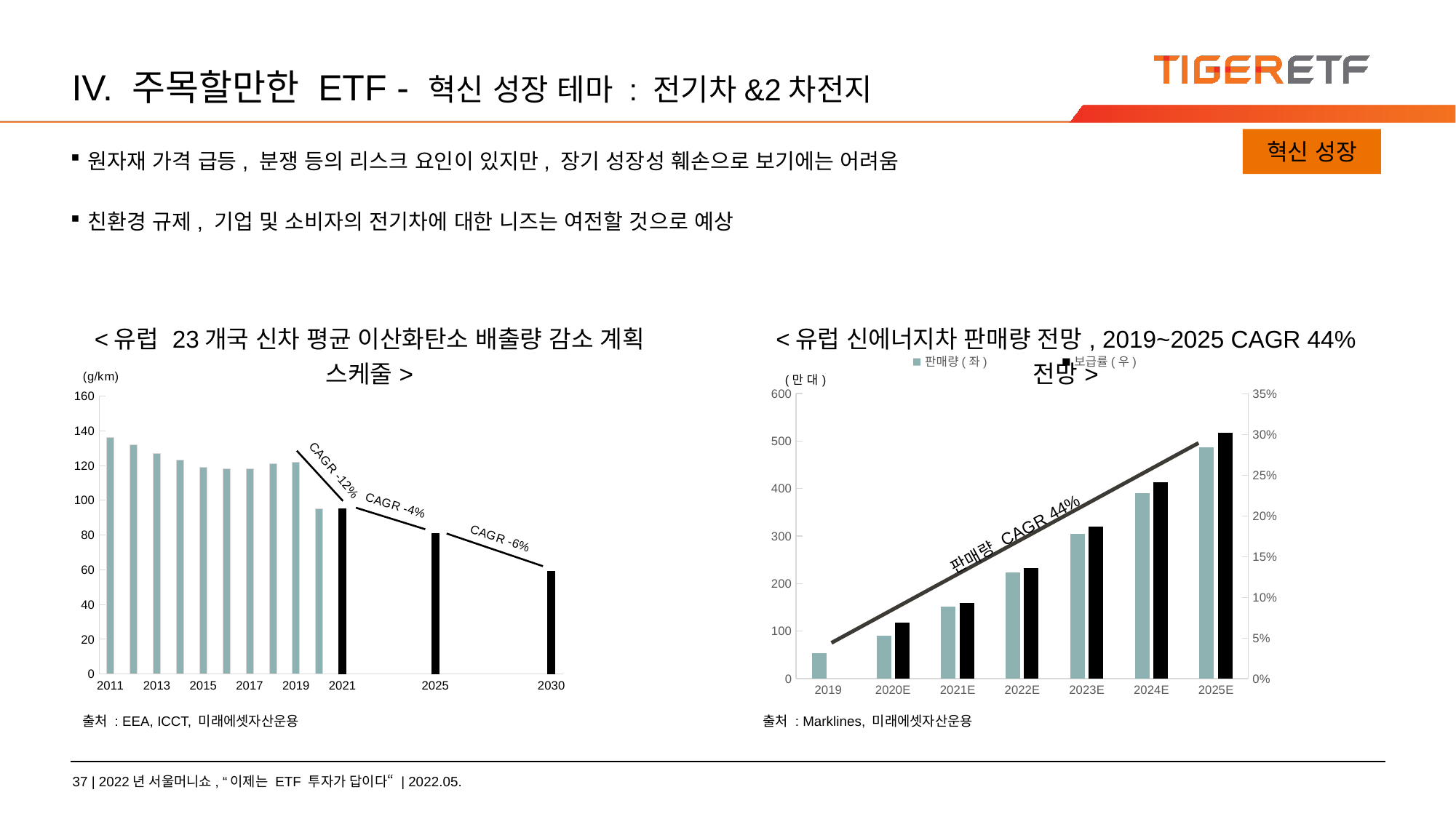

# IV. 주목할만한 ETF - 혁신 성장 테마 : 전기차&2차전지
혁신 성장
원자재 가격 급등, 분쟁 등의 리스크 요인이 있지만, 장기 성장성 훼손으로 보기에는 어려움
친환경 규제, 기업 및 소비자의 전기차에 대한 니즈는 여전할 것으로 예상

| <유럽 23개국 신차 평균 이산화탄소 배출량 감소 계획 스케줄> |
| --- |
|  |
|  |
| <유럽 신에너지차 판매량 전망, 2019~2025 CAGR 44% 전망> |
| --- |
|  |
|  |

### Chart

| Category | 판매량(좌) | 보급률(우) | 보급률(우) |
|---|---|---|---|
| 2019 | 54.0 | None | None |
| 2020E | 90.0 | 118.28571428571429 | 0.069 |
| 2021E | 152.0 | 159.42857142857142 | 0.093 |
| 2022E | 223.0 | 233.14285714285714 | 0.136 |
| 2023E | 305.0 | 320.57142857142856 | 0.187 |
| 2024E | 390.0 | 413.1428571428571 | 0.241 |
| 2025E | 487.0 | 517.7142857142857 | 0.302 |

### Chart

| Category | 뱇 |
|---|---|
| 2011 | 136.0 |
|  | 132.0 |
| 2013 | 127.0 |
|  | 123.0 |
| 2015 | 119.0 |
|  | 118.0 |
| 2017 | 118.0 |
|  | 121.0 |
| 2019 | 122.0 |
|  | 95.0 |
| 2021 | 95.0 |
|  | None |
|  | None |
|  | None |
| 2025 | 81.0 |
|  | None |
|  | None |
|  | None |
|  | None |
| 2030 | 59.0 |
출처 : EEA, ICCT, 미래에셋자산운용
출처 : Marklines, 미래에셋자산운용